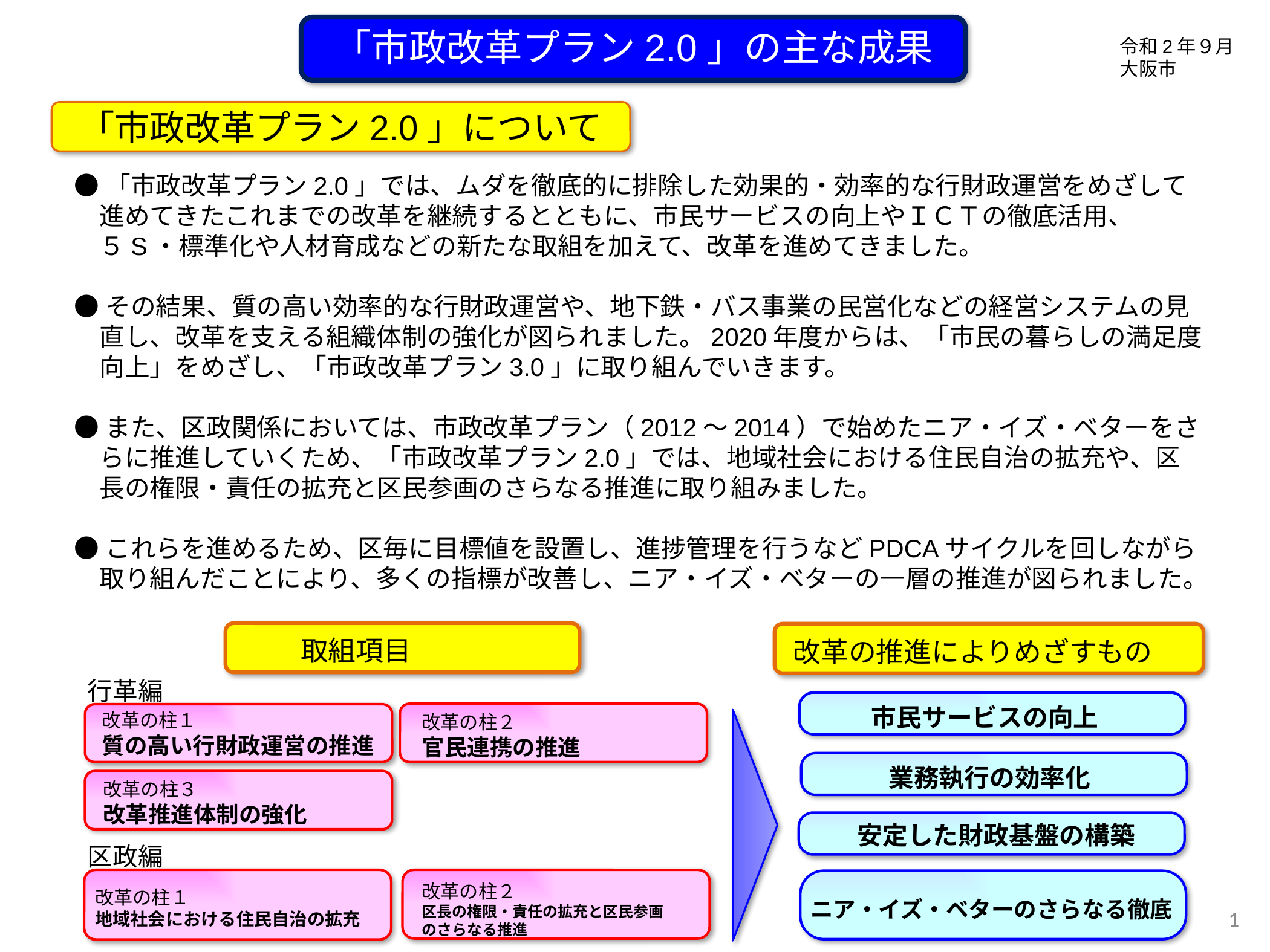

「市政改革プラン2.0」の主な成果
令和2年９月
大阪市
「市政改革プラン2.0」について
●「市政改革プラン2.0」では、ムダを徹底的に排除した効果的・効率的な行財政運営をめざして
　進めてきたこれまでの改革を継続するとともに、市民サービスの向上やＩＣＴの徹底活用、
　５S・標準化や人材育成などの新たな取組を加えて、改革を進めてきました。

●その結果、質の高い効率的な行財政運営や、地下鉄・バス事業の民営化などの経営システムの見
　直し、改革を支える組織体制の強化が図られました。2020年度からは、「市民の暮らしの満足度
　向上」をめざし、「市政改革プラン3.0」に取り組んでいきます。

●また、区政関係においては、市政改革プラン（2012〜2014）で始めたニア・イズ・ベターをさ
　らに推進していくため、「市政改革プラン2.0」では、地域社会における住民自治の拡充や、区
　長の権限・責任の拡充と区民参画のさらなる推進に取り組みました。

●これらを進めるため、区毎に目標値を設置し、進捗管理を行うなどPDCAサイクルを回しながら
　取り組んだことにより、多くの指標が改善し、ニア・イズ・ベターの一層の推進が図られました。

改革の推進によりめざすもの
取組項目
行革編

市民サービスの向上
改革の柱１
質の高い行財政運営の推進

改革の柱２
官民連携の推進

業務執行の効率化

改革の柱３
改革推進体制の強化

安定した財政基盤の構築
区政編

改革の柱１
地域社会における住民自治の拡充
ニア・イズ・ベターのさらなる徹底
改革の柱２
区長の権限・責任の拡充と区民参画
のさらなる推進
1